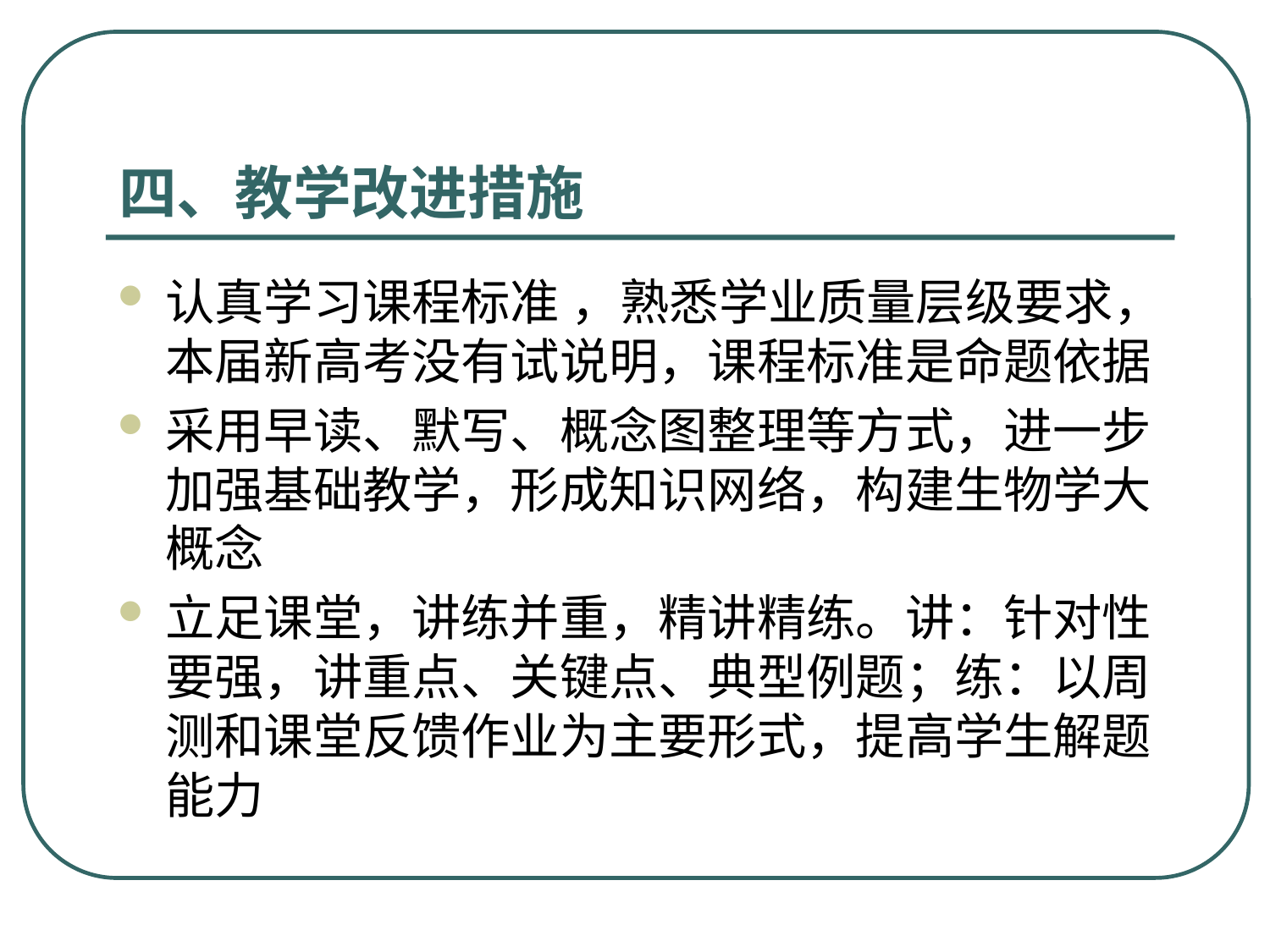

# 四、教学改进措施
认真学习课程标准 ，熟悉学业质量层级要求，本届新高考没有试说明，课程标准是命题依据
采用早读、默写、概念图整理等方式，进一步加强基础教学，形成知识网络，构建生物学大概念
立足课堂，讲练并重，精讲精练。讲：针对性要强，讲重点、关键点、典型例题；练：以周测和课堂反馈作业为主要形式，提高学生解题能力